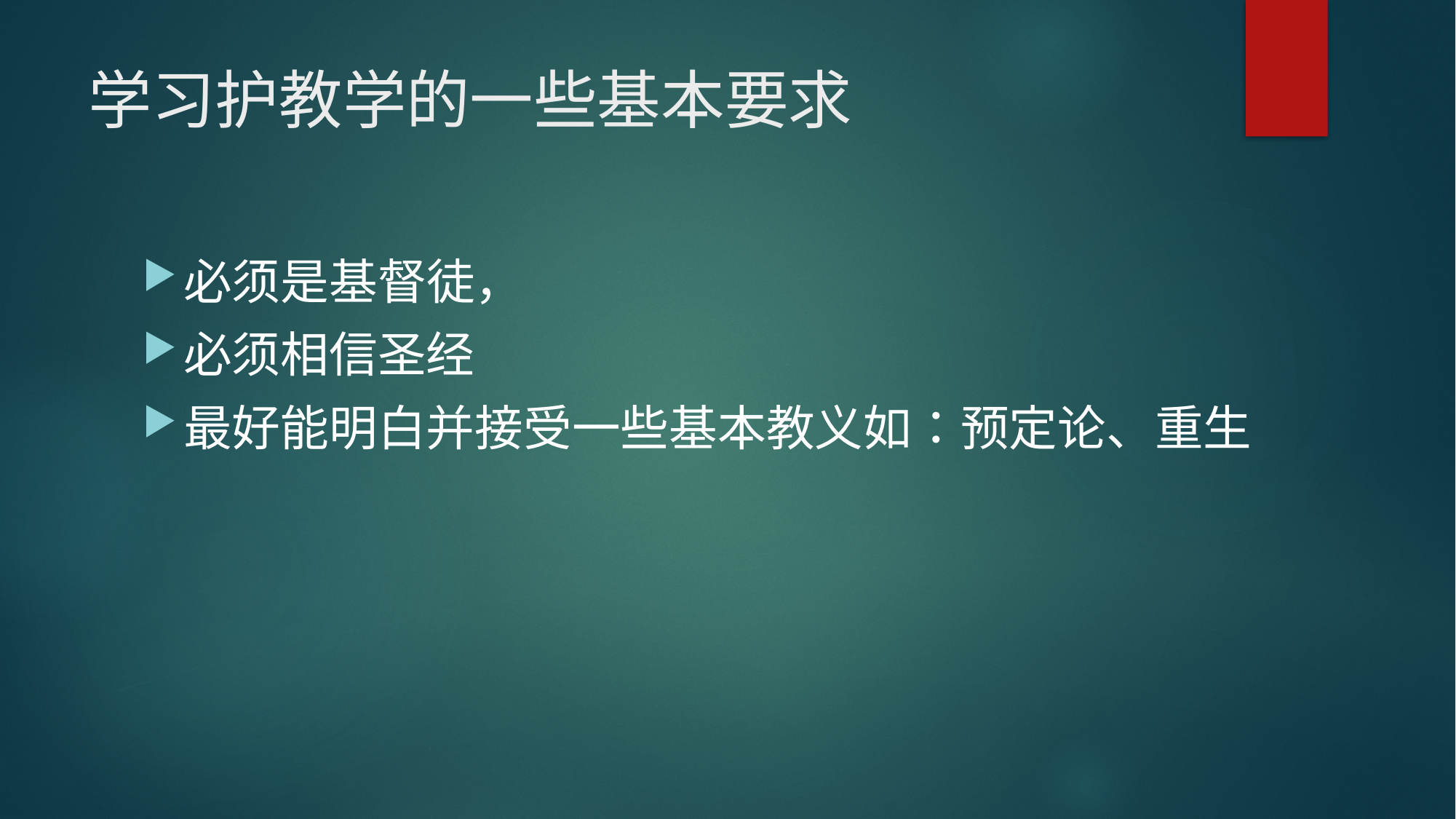

# 学习护教学的一些基本要求
必须是基督徒，
必须相信圣经
最好能明白并接受一些基本教义如：预定论、重生